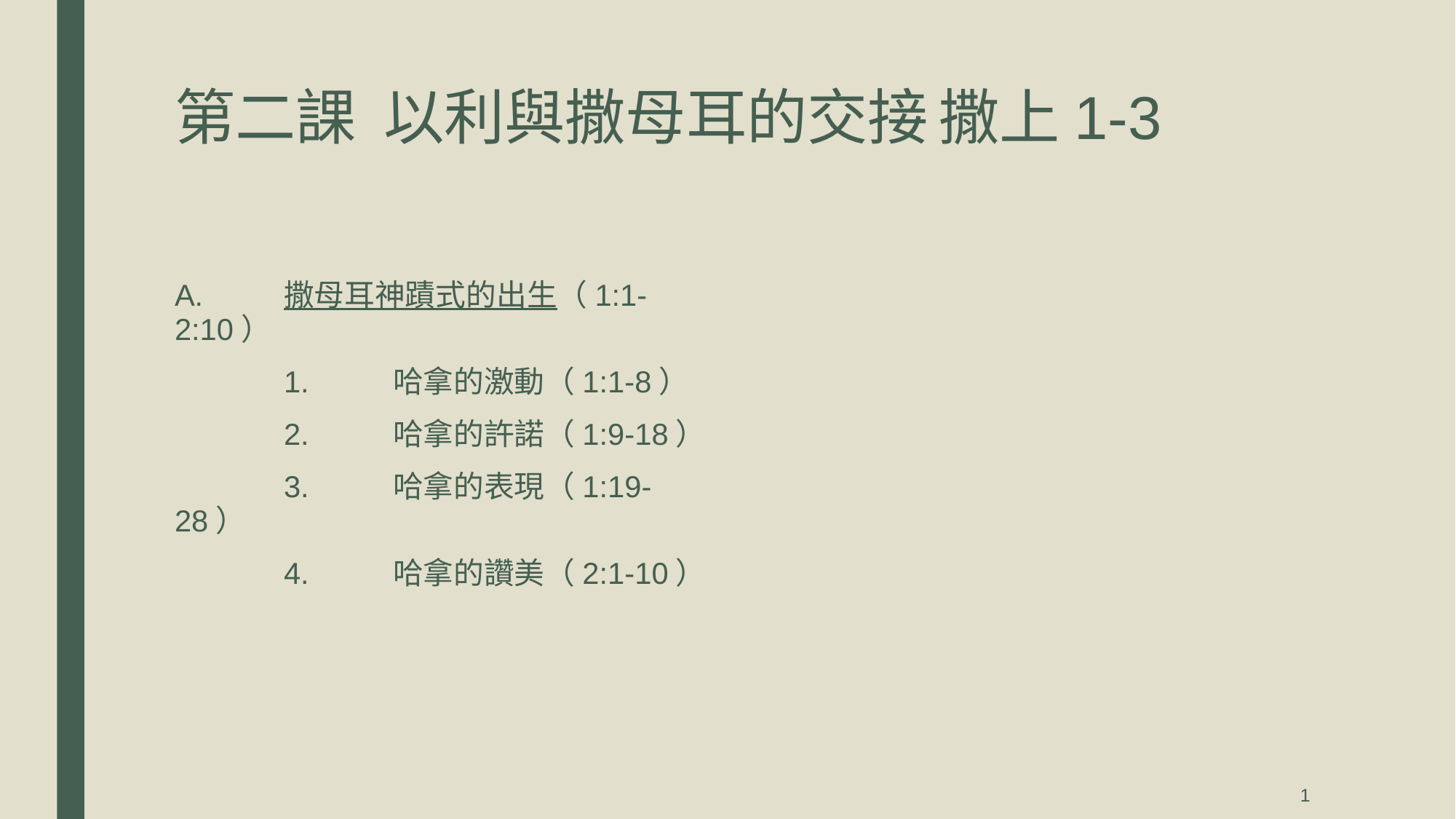

# 第二課  以利與撒母耳的交接	撒上1-3
A.	撒母耳神蹟式的出生（1:1-2:10）
	1.	哈拿的激動（1:1-8）
	2.	哈拿的許諾（1:9-18）
	3.	哈拿的表現（1:19-28）
	4.	哈拿的讚美（2:1-10）

1